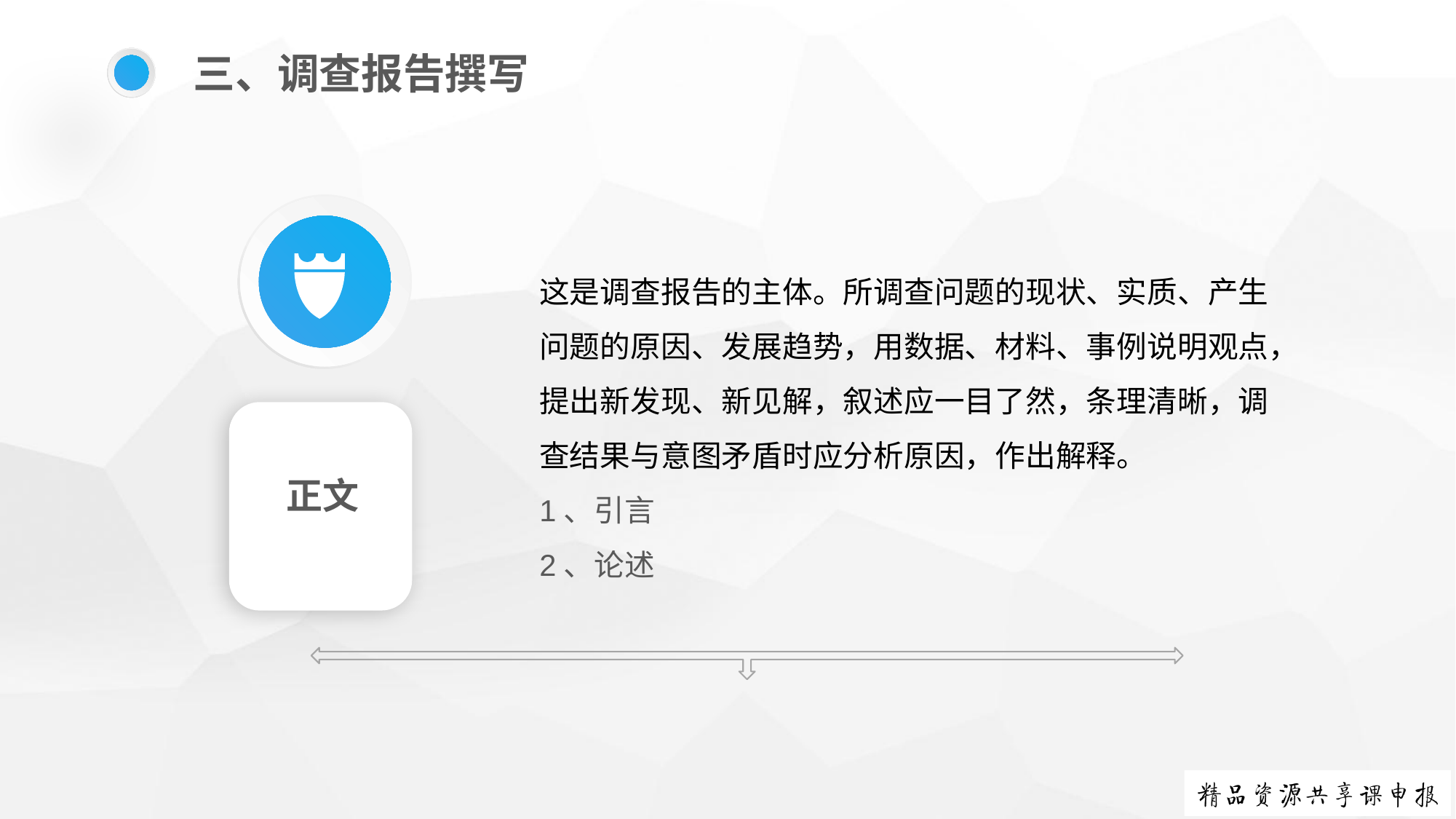

三、调查报告撰写

这是调查报告的主体。所调查问题的现状、实质、产生问题的原因、发展趋势，用数据、材料、事例说明观点，提出新发现、新见解，叙述应一目了然，条理清晰，调查结果与意图矛盾时应分析原因，作出解释。
1、引言
2、论述

正文